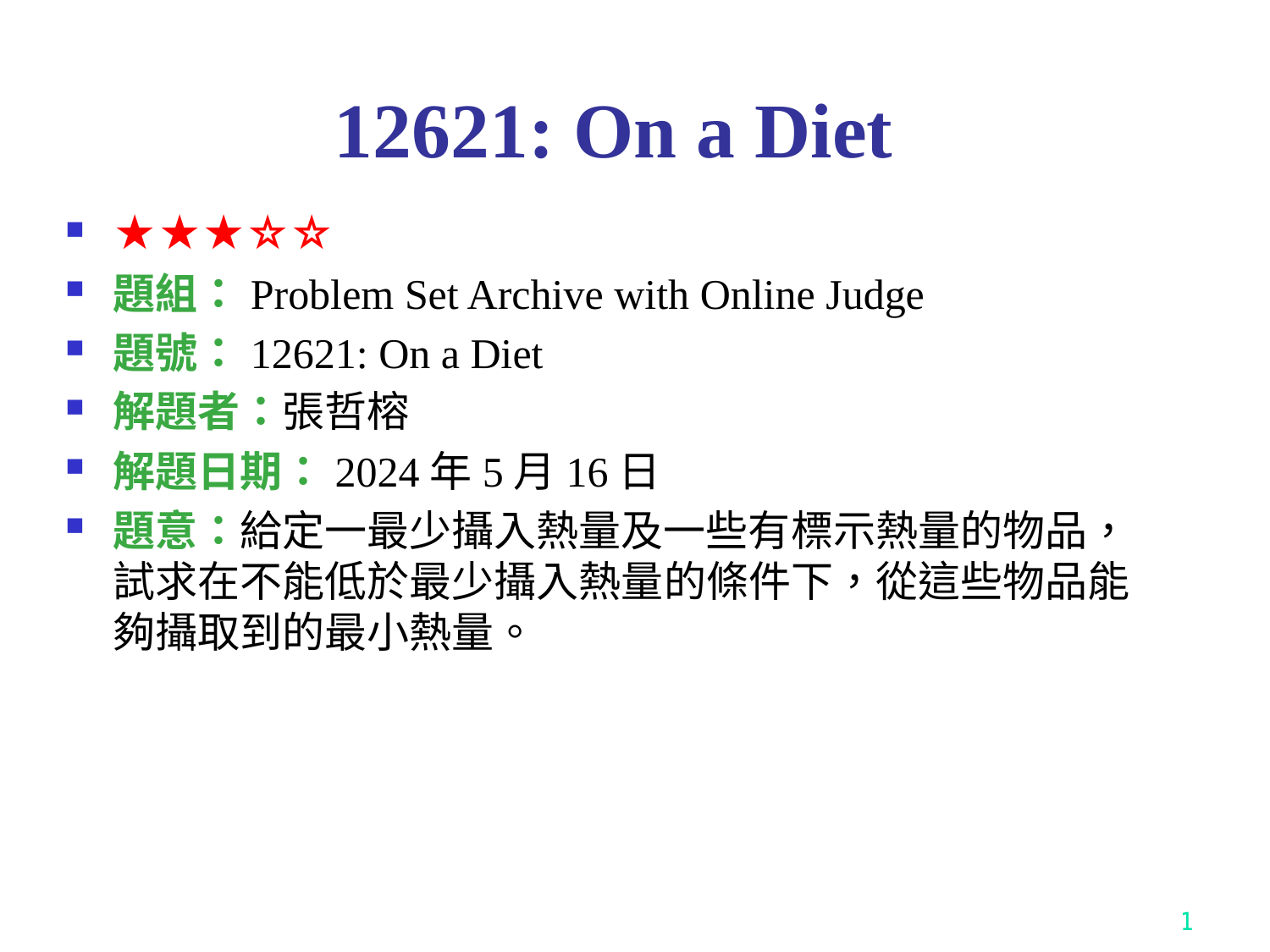

# 12621: On a Diet
★★★☆☆
題組：Problem Set Archive with Online Judge
題號：12621: On a Diet
解題者：張哲榕
解題日期：2024年5月16日
題意：給定一最少攝入熱量及一些有標示熱量的物品，試求在不能低於最少攝入熱量的條件下，從這些物品能夠攝取到的最小熱量。
1